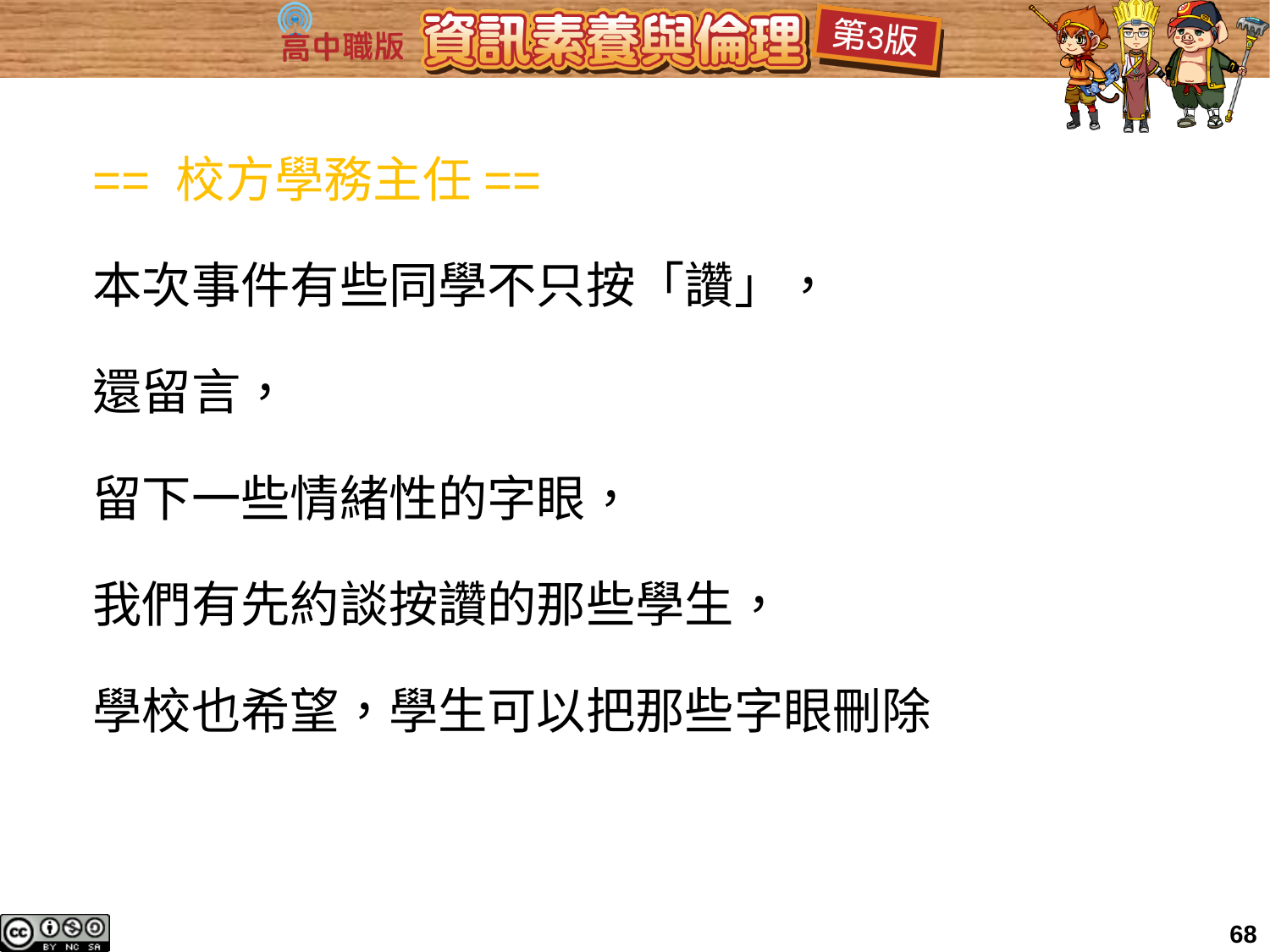

== 校方學務主任==
本次事件有些同學不只按「讚」，
還留言，
留下一些情緒性的字眼，
我們有先約談按讚的那些學生，
學校也希望，學生可以把那些字眼刪除
68